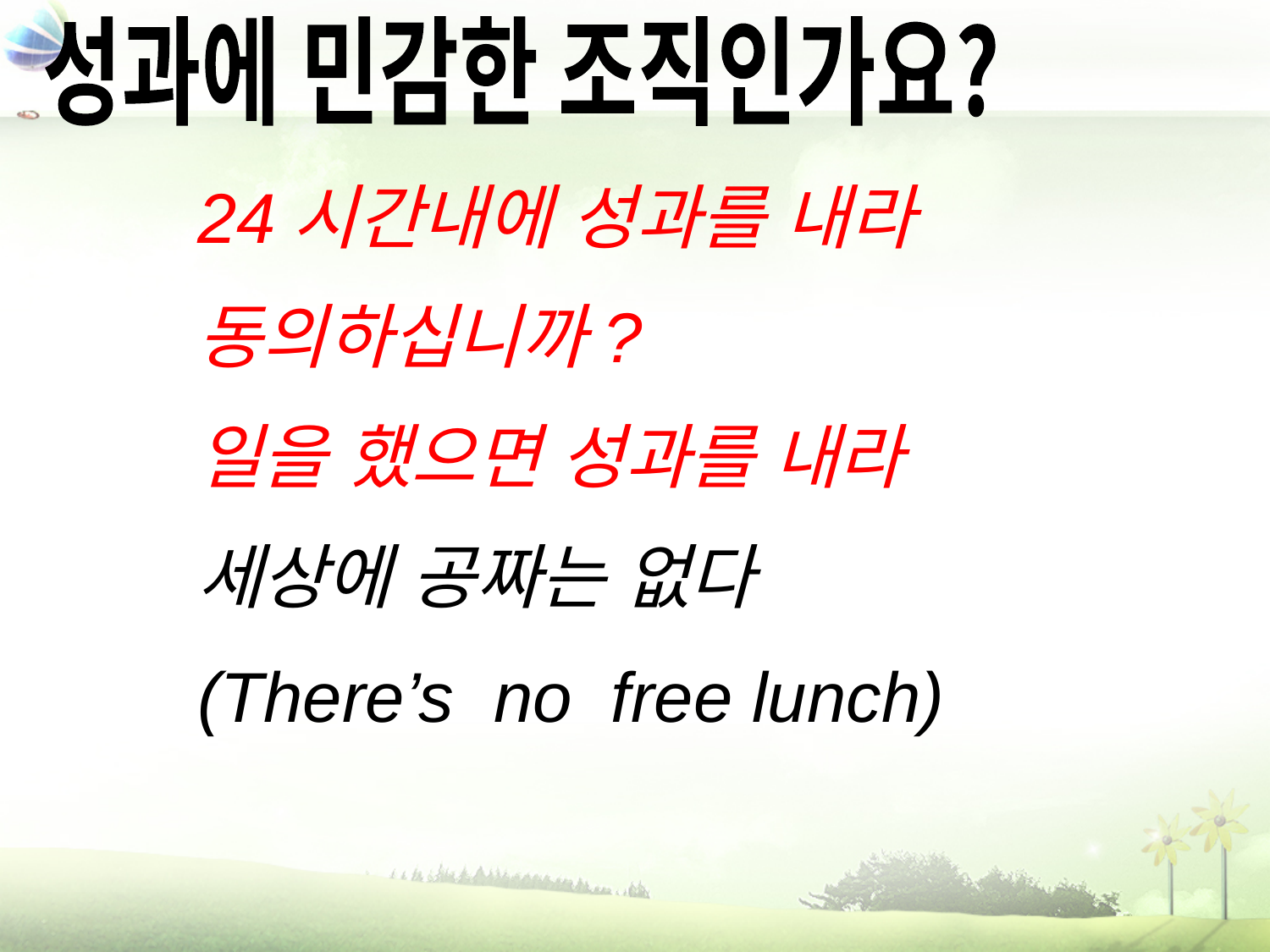

성과에 민감한 조직인가요?
24시간내에 성과를 내라
동의하십니까?
일을 했으면 성과를 내라
세상에 공짜는 없다
(There’s  no  free lunch)